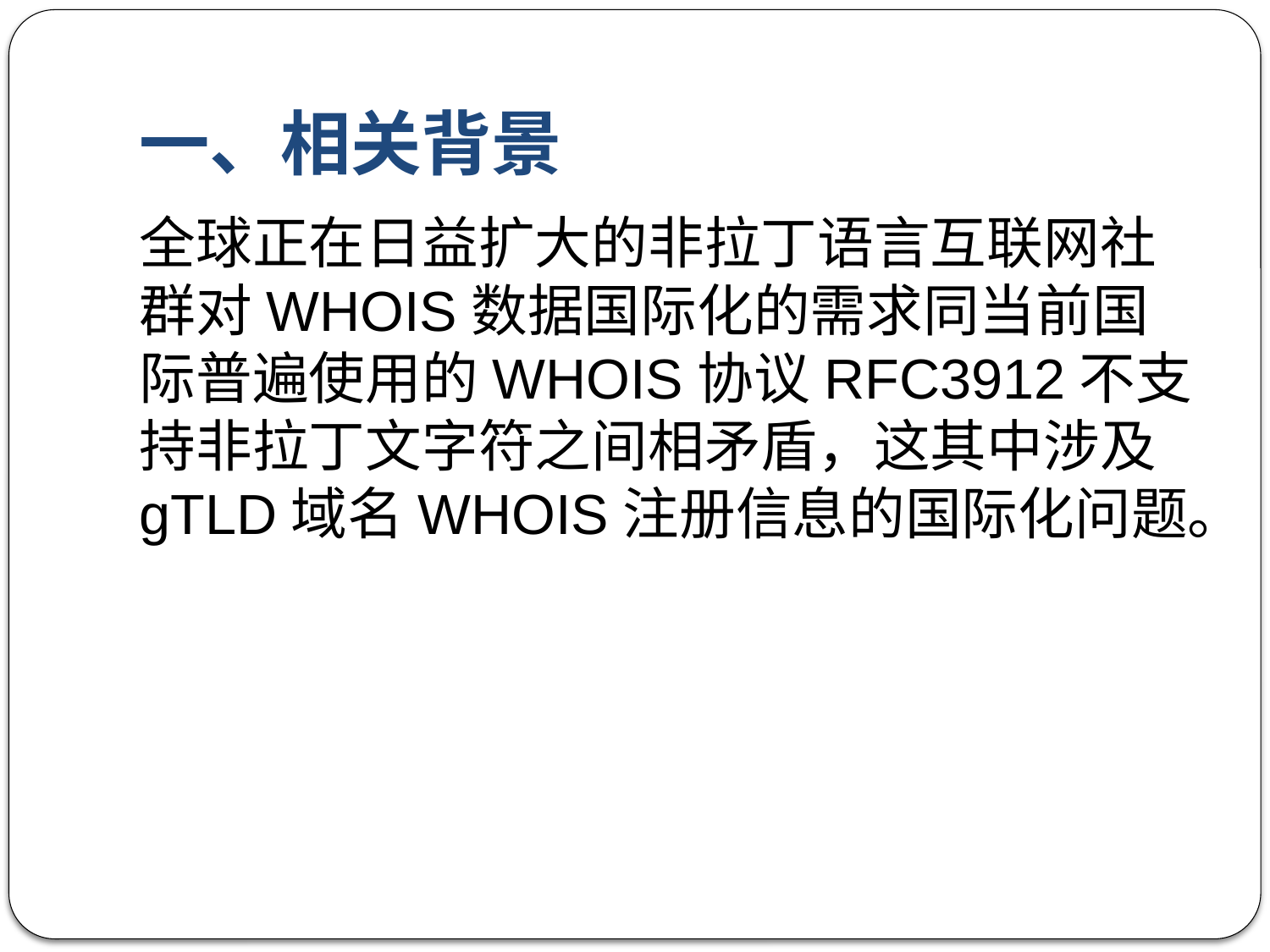

# 一、相关背景
全球正在日益扩大的非拉丁语言互联网社群对WHOIS数据国际化的需求同当前国际普遍使用的WHOIS协议RFC3912不支持非拉丁文字符之间相矛盾，这其中涉及gTLD域名WHOIS注册信息的国际化问题。